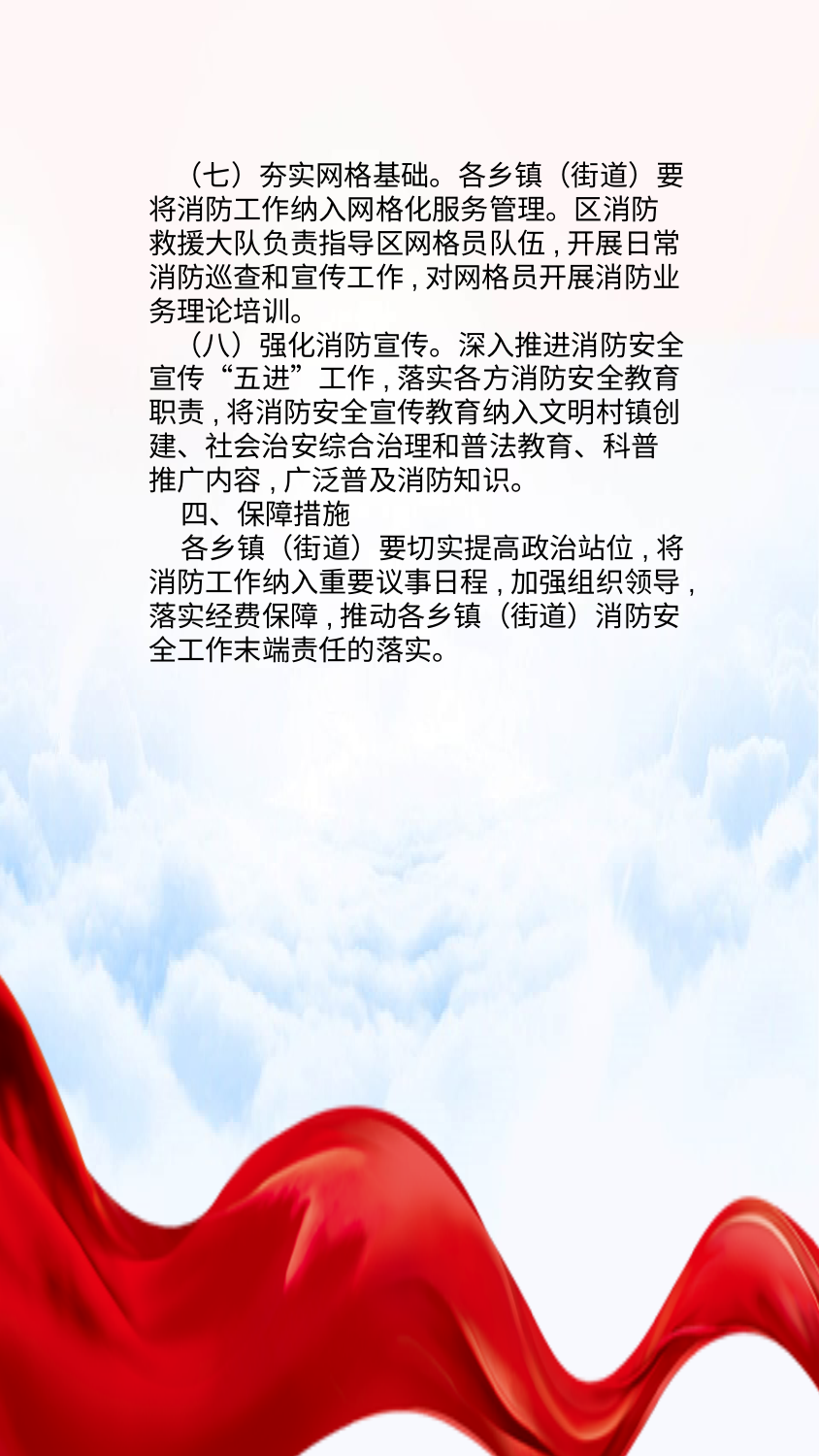

（七）夯实网格基础。各乡镇（街道）要将消防工作纳入网格化服务管理。区消防救援大队负责指导区网格员队伍,开展日常消防巡查和宣传工作,对网格员开展消防业务理论培训。
   （八）强化消防宣传。深入推进消防安全宣传“五进”工作,落实各方消防安全教育职责,将消防安全宣传教育纳入文明村镇创建、社会治安综合治理和普法教育、科普推广内容,广泛普及消防知识。
    四、保障措施
    各乡镇（街道）要切实提高政治站位,将消防工作纳入重要议事日程,加强组织领导,落实经费保障,推动各乡镇（街道）消防安全工作末端责任的落实。